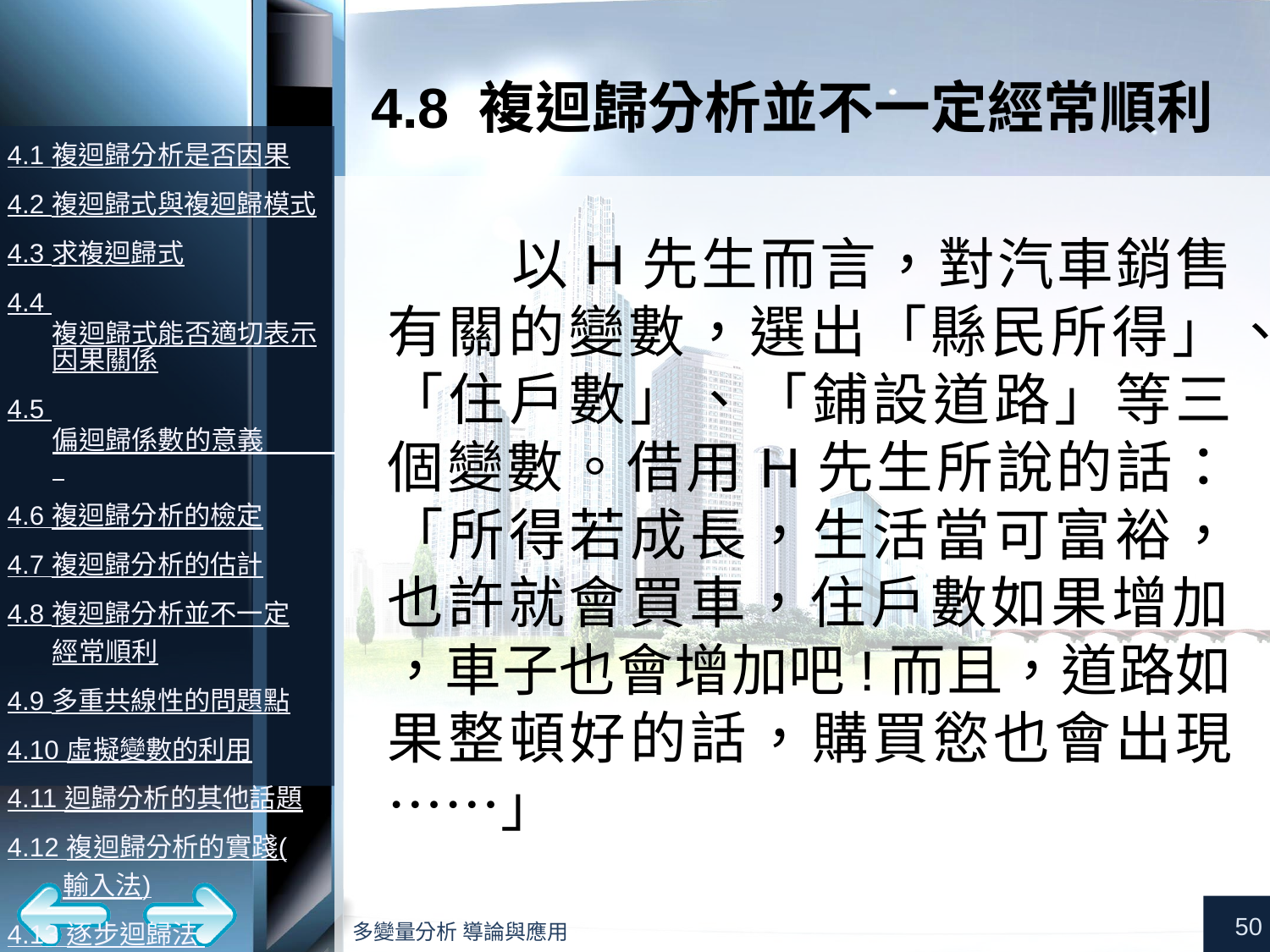

# 4.8 複迴歸分析並不一定經常順利
以H先生而言，對汽車銷售有關的變數，選出「縣民所得」、「住戶數」、「鋪設道路」等三個變數。借用H先生所說的話： 「所得若成長，生活當可富裕，也許就會買車，住戶數如果增加
，車子也會增加吧!而且，道路如果整頓好的話，購買慾也會出現……」
50
多變量分析 導論與應用